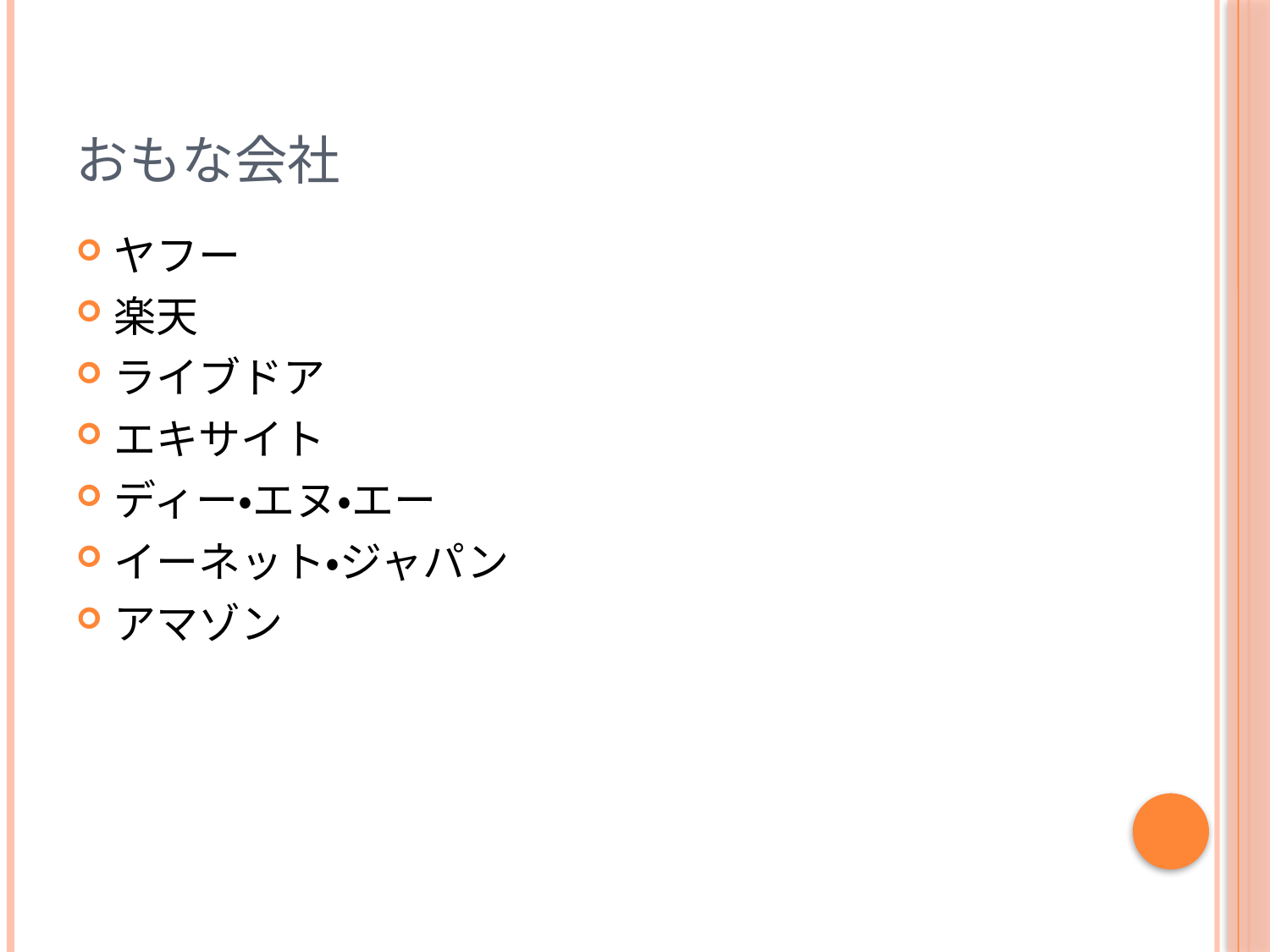

# おもな会社
ヤフー
楽天
ライブドア
エキサイト
ディー・エヌ・エー
イーネット・ジャパン
アマゾン